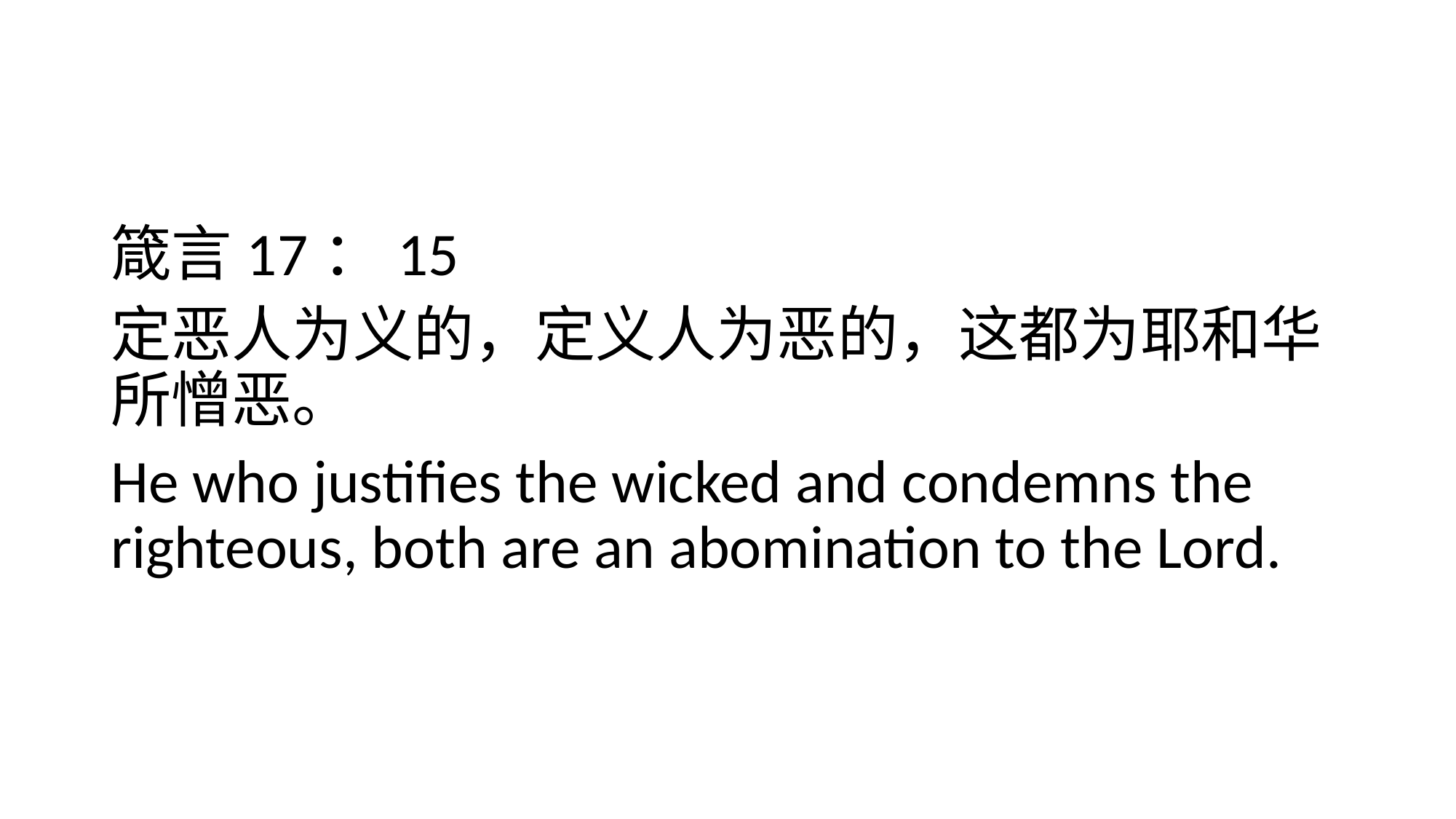

#
箴言17：15
定恶人为义的，定义人为恶的，这都为耶和华所憎恶。
He who justifies the wicked and condemns the righteous, both are an abomination to the Lord.